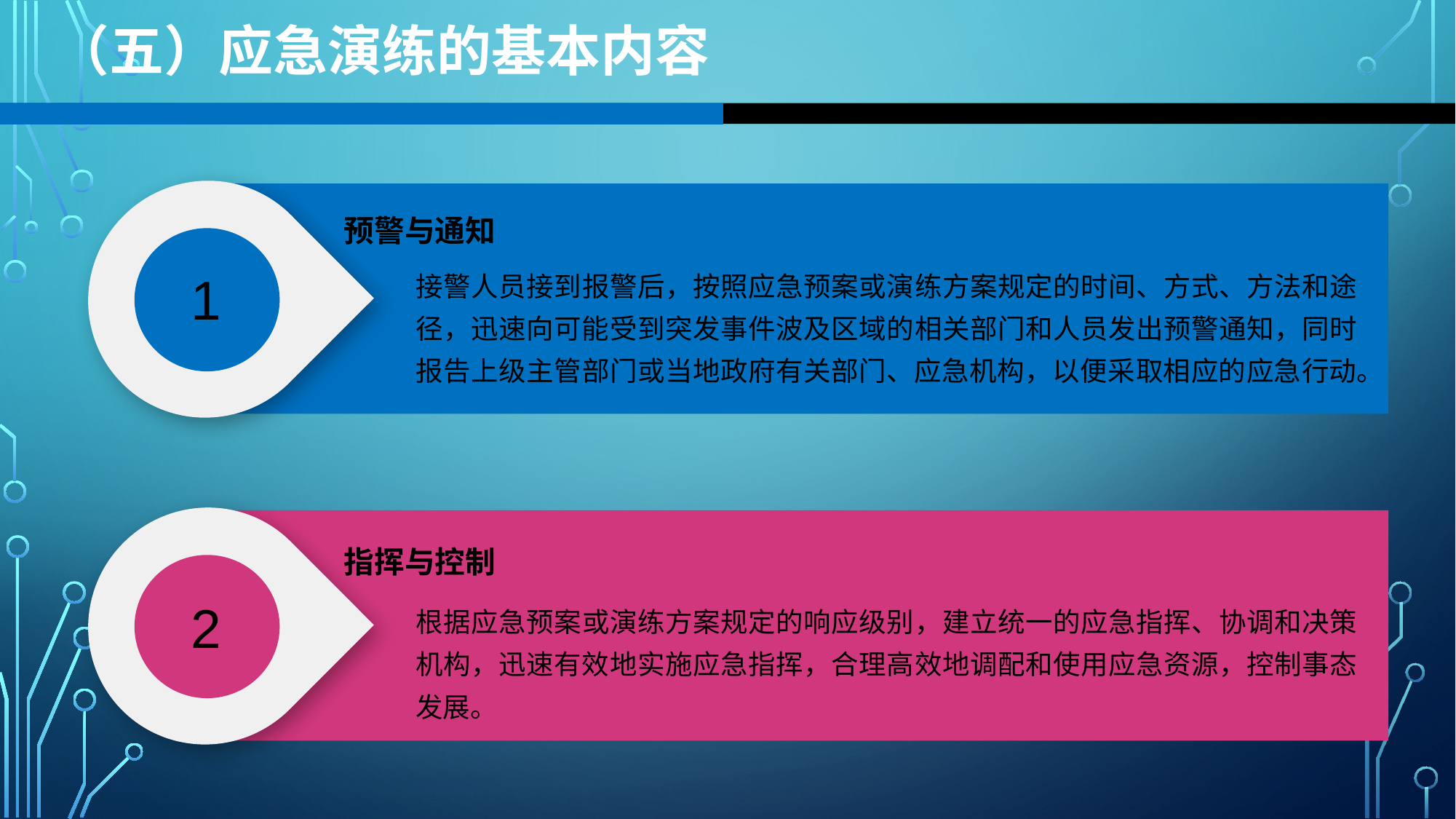

（五）应急演练的基本内容

预警与通知

接警人员接到报警后，按照应急预案或演练方案规定的时间、方式、方法和途径，迅速向可能受到突发事件波及区域的相关部门和人员发出预警通知，同时报告上级主管部门或当地政府有关部门、应急机构，以便采取相应的应急行动。
1

指挥与控制

2
根据应急预案或演练方案规定的响应级别，建立统一的应急指挥、协调和决策机构，迅速有效地实施应急指挥，合理高效地调配和使用应急资源，控制事态发展。